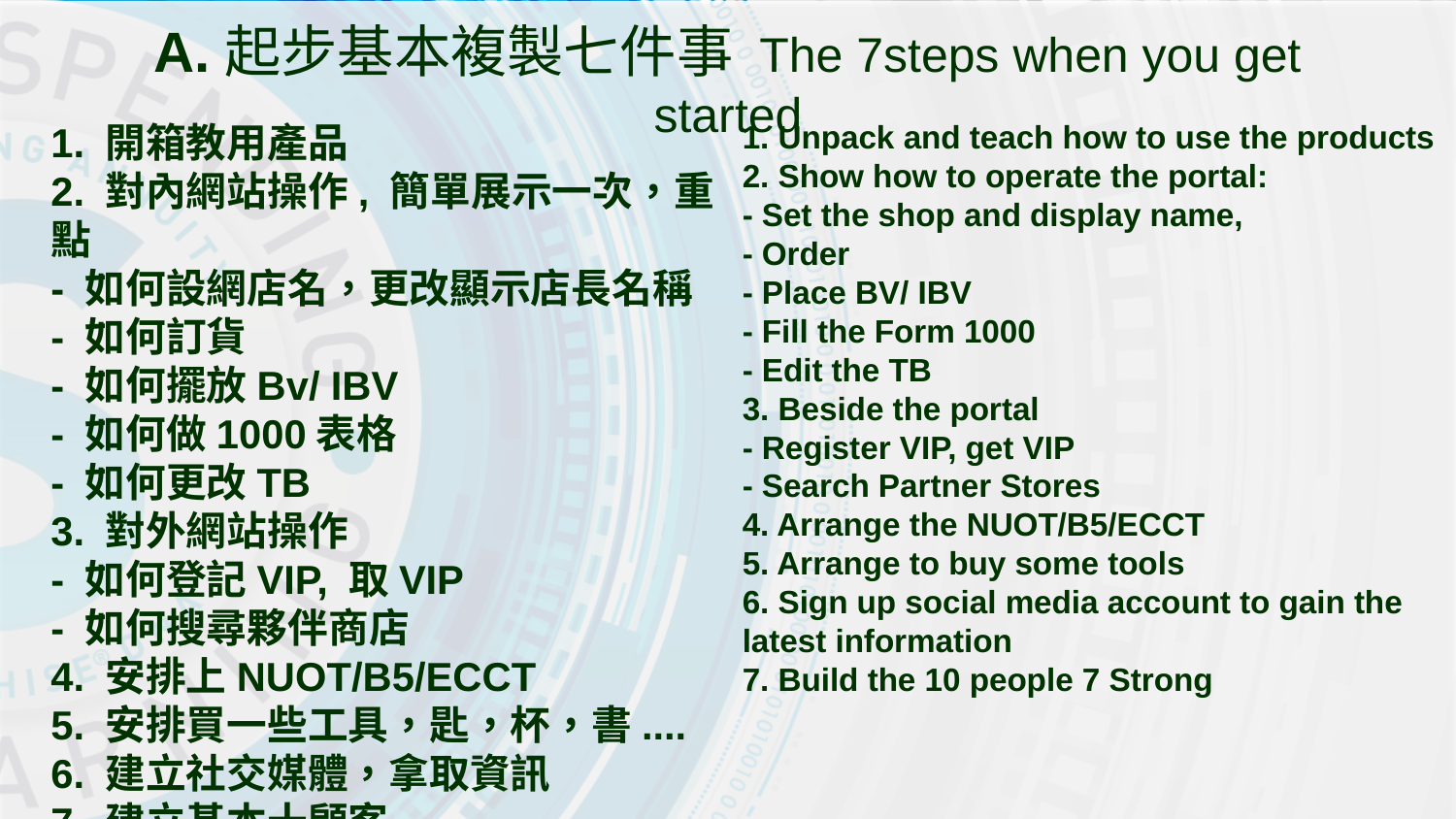

# A.起步基本複製七件事 The 7steps when you get started
1. Unpack and teach how to use the products
2. Show how to operate the portal:
- Set the shop and display name,
- Order
- Place BV/ IBV
- Fill the Form 1000
- Edit the TB
3. Beside the portal
- Register VIP, get VIP
- Search Partner Stores
4. Arrange the NUOT/B5/ECCT
5. Arrange to buy some tools
6. Sign up social media account to gain the latest information
7. Build the 10 people 7 Strong
1. 開箱教用產品
2. 對內網站操作, 簡單展示一次，重點
- 如何設網店名，更改顯示店長名稱
- 如何訂貨
- 如何擺放Bv/ IBV
- 如何做1000表格
- 如何更改TB
3. 對外網站操作
- 如何登記VIP, 取VIP
- 如何搜尋夥伴商店
4. 安排上NUOT/B5/ECCT
5. 安排買一些工具，匙，杯，書....
6. 建立社交媒體，拿取資訊
7. 建立基本十顧客